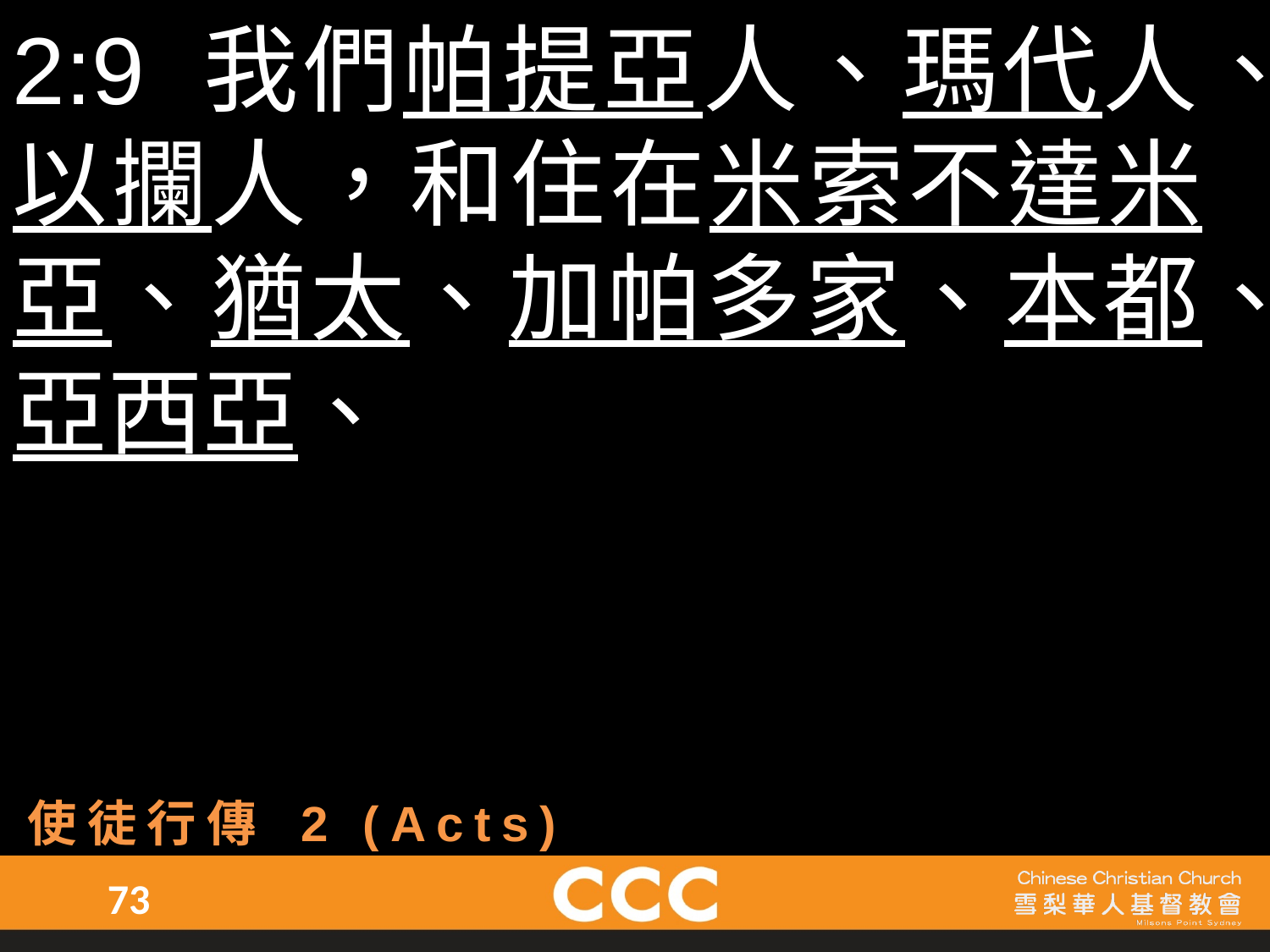

2:9 我們帕提亞人、瑪代人、以攔人，和住在米索不達米亞、猶太、加帕多家、本都、亞西亞、
使徒行傳 2 (Acts)
73